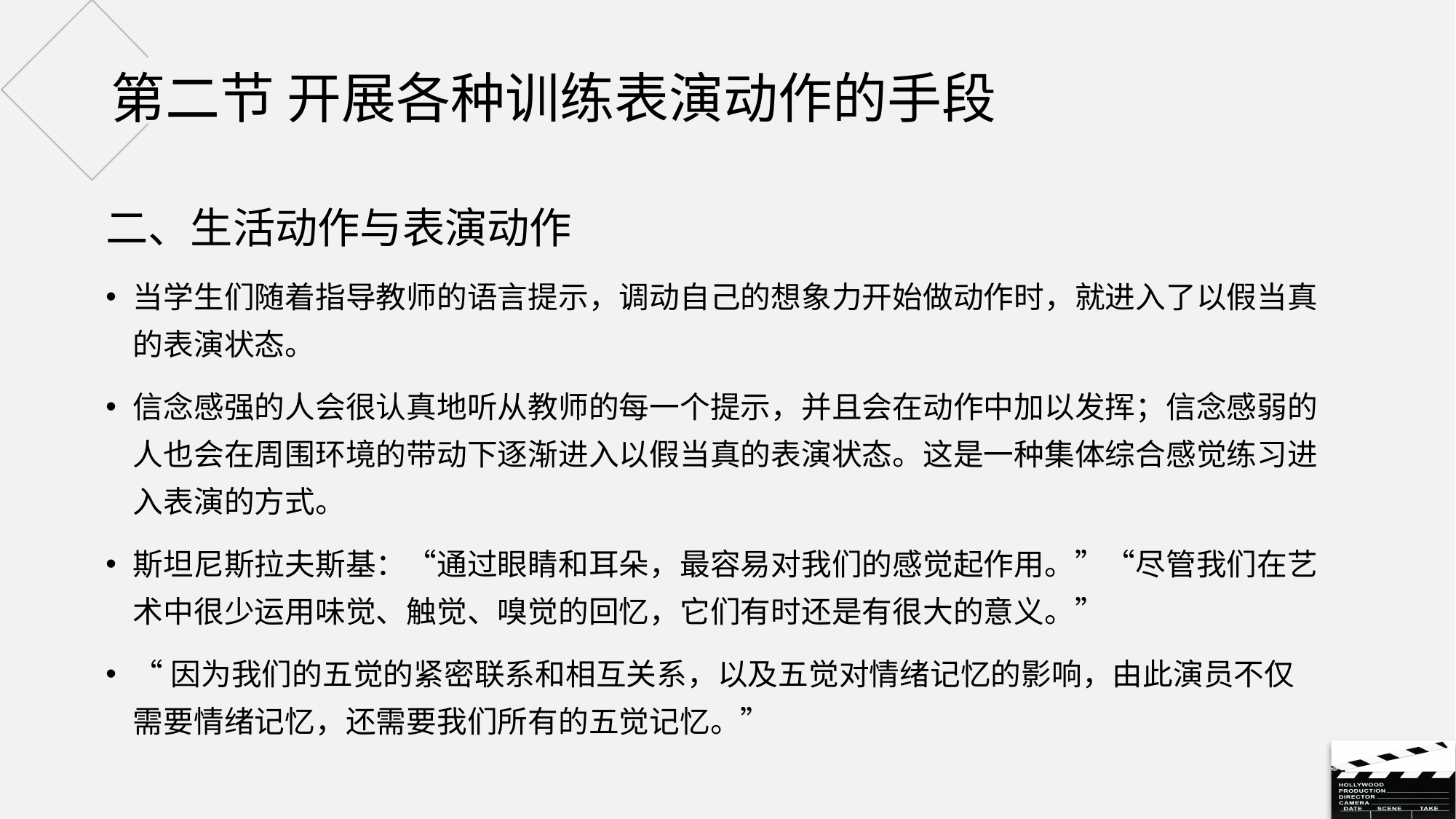

# 第二节 开展各种训练表演动作的手段
二、生活动作与表演动作
当学生们随着指导教师的语言提示，调动自己的想象力开始做动作时，就进入了以假当真的表演状态。
信念感强的人会很认真地听从教师的每一个提示，并且会在动作中加以发挥；信念感弱的人也会在周围环境的带动下逐渐进入以假当真的表演状态。这是一种集体综合感觉练习进入表演的方式。
斯坦尼斯拉夫斯基：“通过眼睛和耳朵，最容易对我们的感觉起作用。”“尽管我们在艺术中很少运用味觉、触觉、嗅觉的回忆，它们有时还是有很大的意义。”
“因为我们的五觉的紧密联系和相互关系，以及五觉对情绪记忆的影响，由此演员不仅需要情绪记忆，还需要我们所有的五觉记忆。”